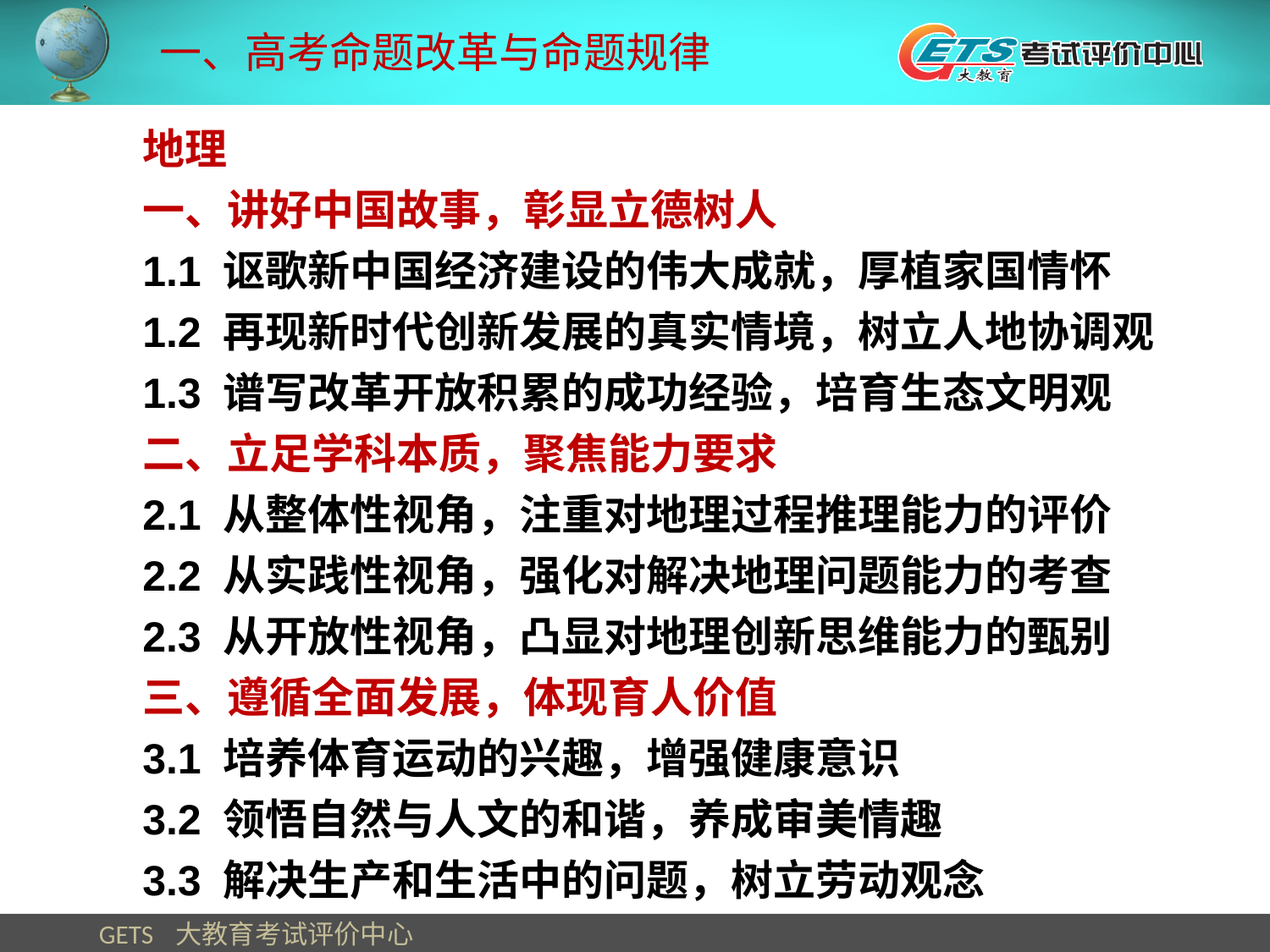

一、高考命题改革与命题规律
地理
一、讲好中国故事，彰显立德树人
1.1 讴歌新中国经济建设的伟大成就，厚植家国情怀
1.2 再现新时代创新发展的真实情境，树立人地协调观
1.3 谱写改革开放积累的成功经验，培育生态文明观
二、立足学科本质，聚焦能力要求
2.1 从整体性视角，注重对地理过程推理能力的评价
2.2 从实践性视角，强化对解决地理问题能力的考查
2.3 从开放性视角，凸显对地理创新思维能力的甄别
三、遵循全面发展，体现育人价值
3.1 培养体育运动的兴趣，增强健康意识
3.2 领悟自然与人文的和谐，养成审美情趣
3.3 解决生产和生活中的问题，树立劳动观念